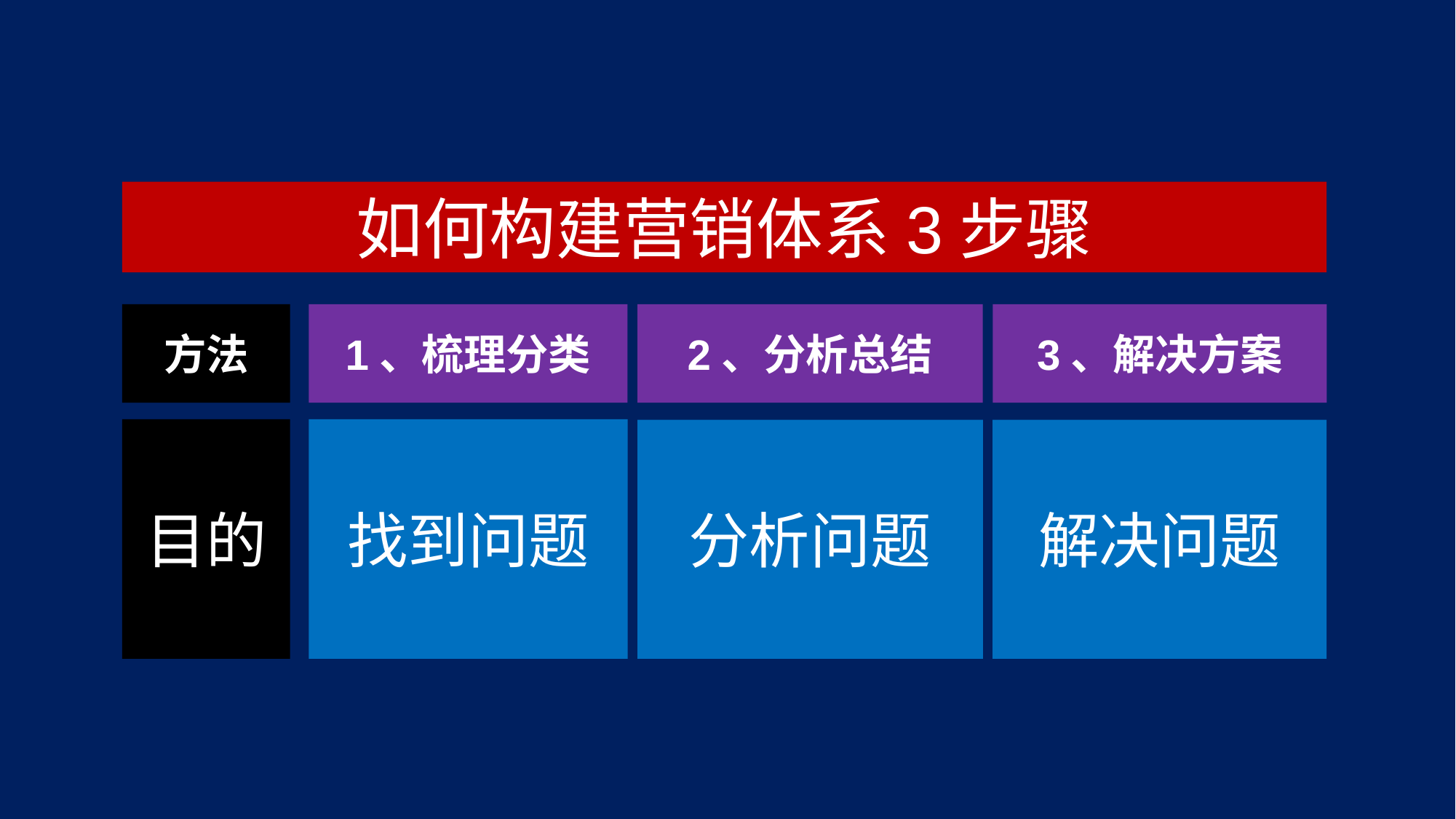

如何构建营销体系3步骤
方法
1、梳理分类
2、分析总结
3、解决方案
目的
找到问题
解决问题
分析问题